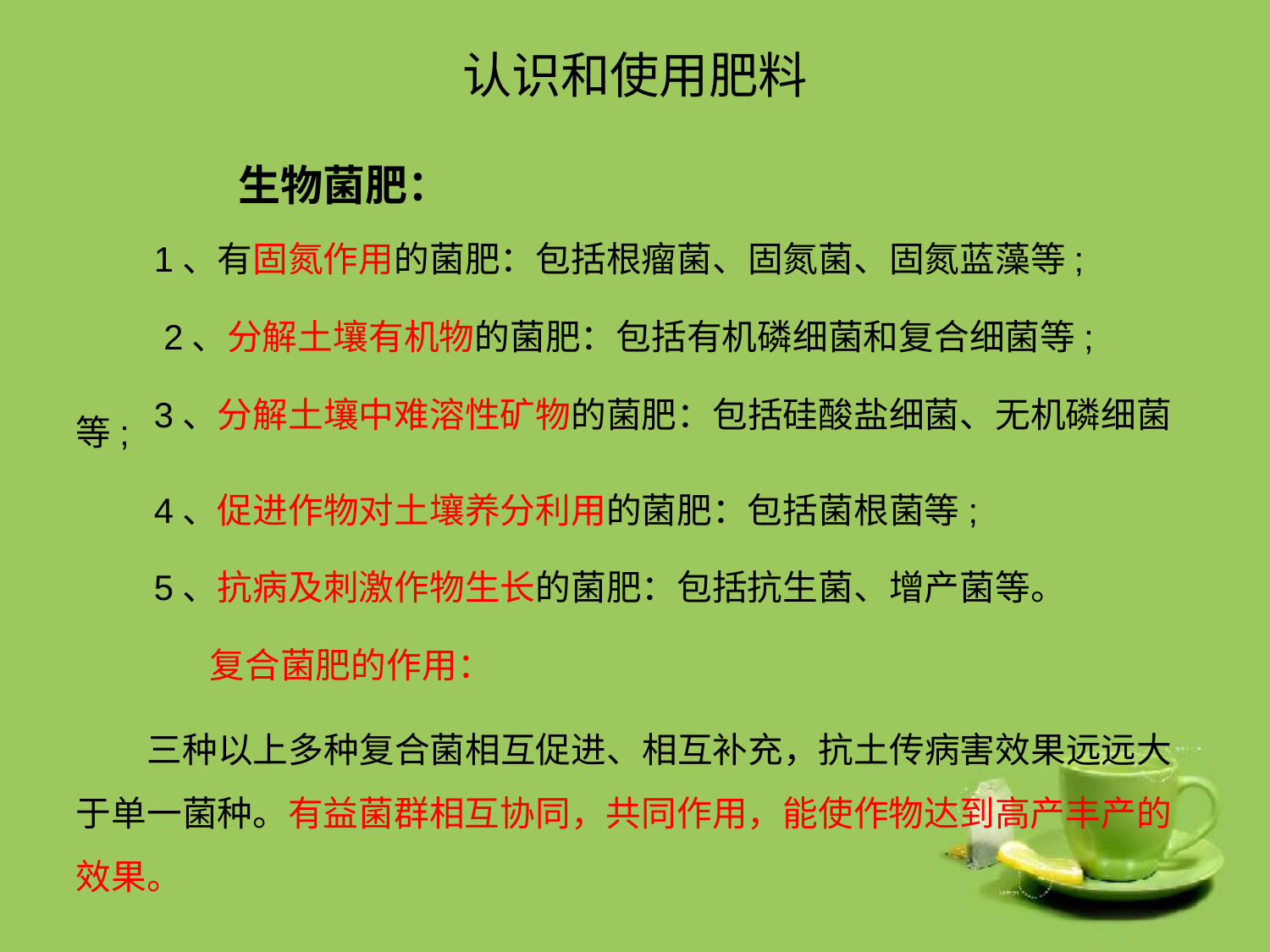

# 认识和使用肥料
              生物菌肥：

        1、有固氮作用的菌肥：包括根瘤菌、固氮菌、固氮蓝藻等;

         2、分解土壤有机物的菌肥：包括有机磷细菌和复合细菌等;

        3、分解土壤中难溶性矿物的菌肥：包括硅酸盐细菌、无机磷细菌等;

        4、促进作物对土壤养分利用的菌肥：包括菌根菌等;

        5、抗病及刺激作物生长的菌肥：包括抗生菌、增产菌等。

                复合菌肥的作用：
        三种以上多种复合菌相互促进、相互补充，抗土传病害效果远远大于单一菌种。有益菌群相互协同，共同作用，能使作物达到高产丰产的效果。